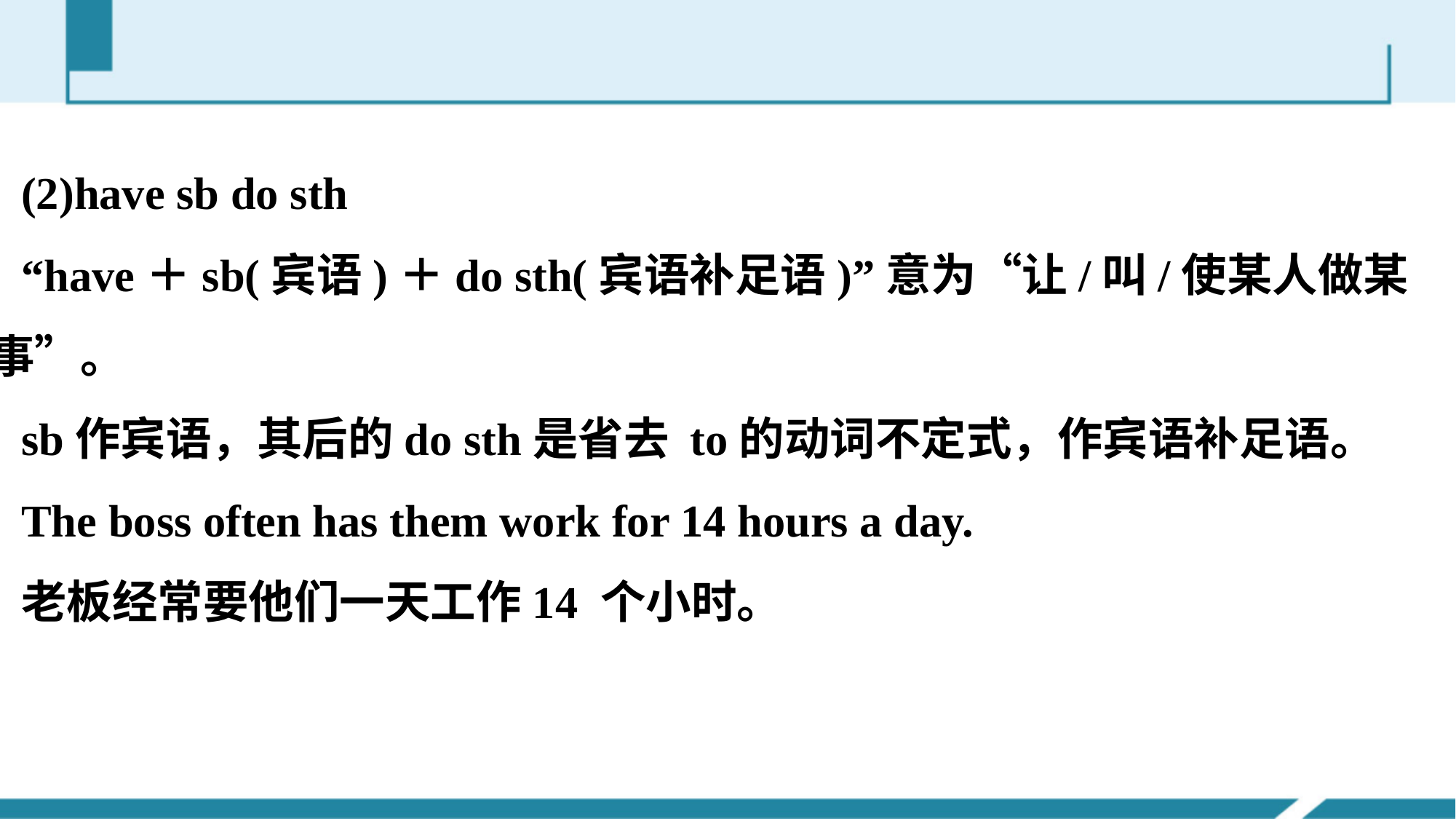

(2)have sb do sth
“have＋sb(宾语)＋do sth(宾语补足语)”意为“让/叫/使某人做某事”。
sb作宾语，其后的do sth是省去 to的动词不定式，作宾语补足语。
The boss often has them work for 14 hours a day.
老板经常要他们一天工作14 个小时。